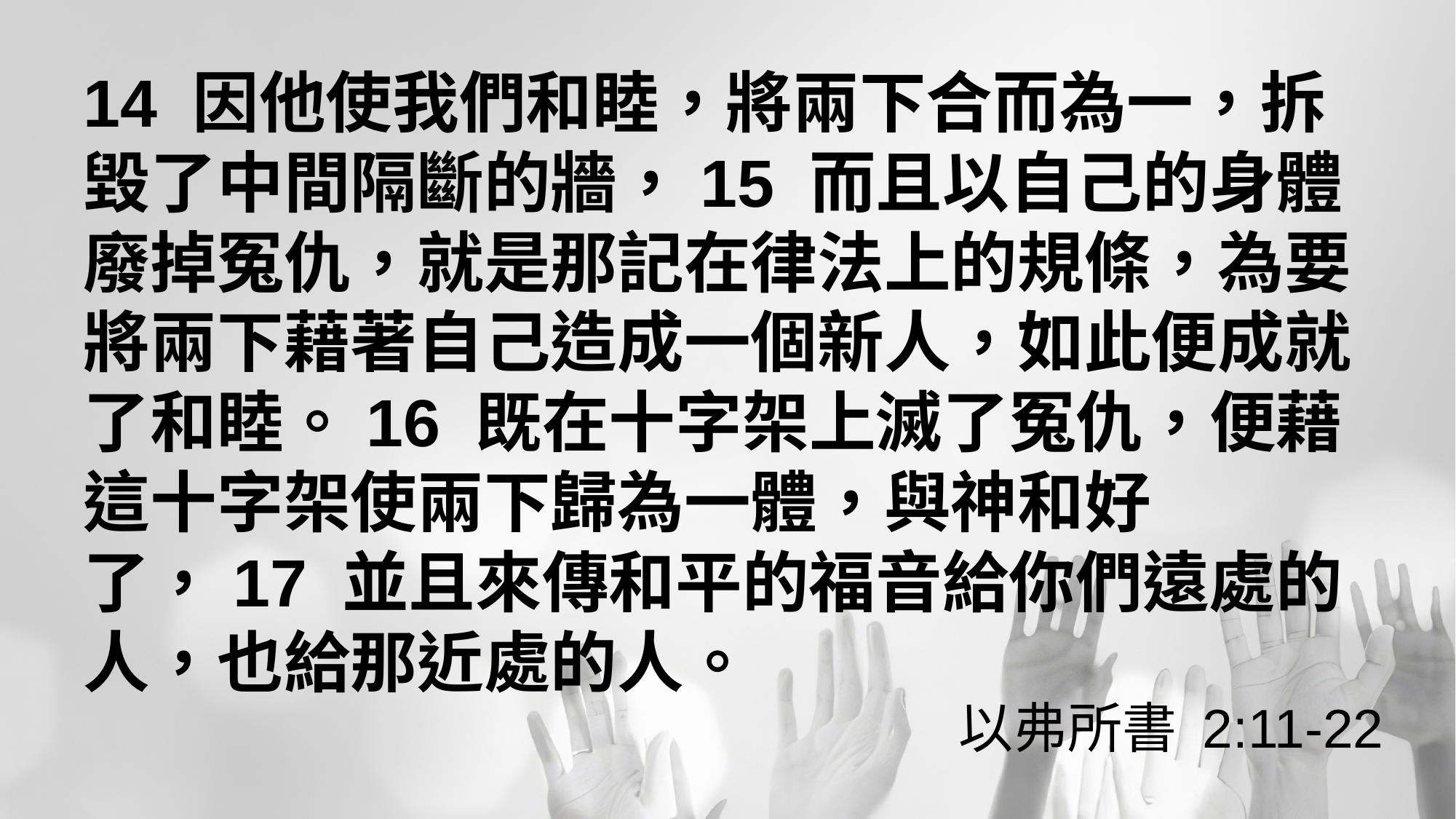

14 因他使我們和睦，將兩下合而為一，拆毀了中間隔斷的牆，15 而且以自己的身體廢掉冤仇，就是那記在律法上的規條，為要將兩下藉著自己造成一個新人，如此便成就了和睦。16 既在十字架上滅了冤仇，便藉這十字架使兩下歸為一體，與神和好了，17 並且來傳和平的福音給你們遠處的人，也給那近處的人。
# 以弗所書 2:11-22